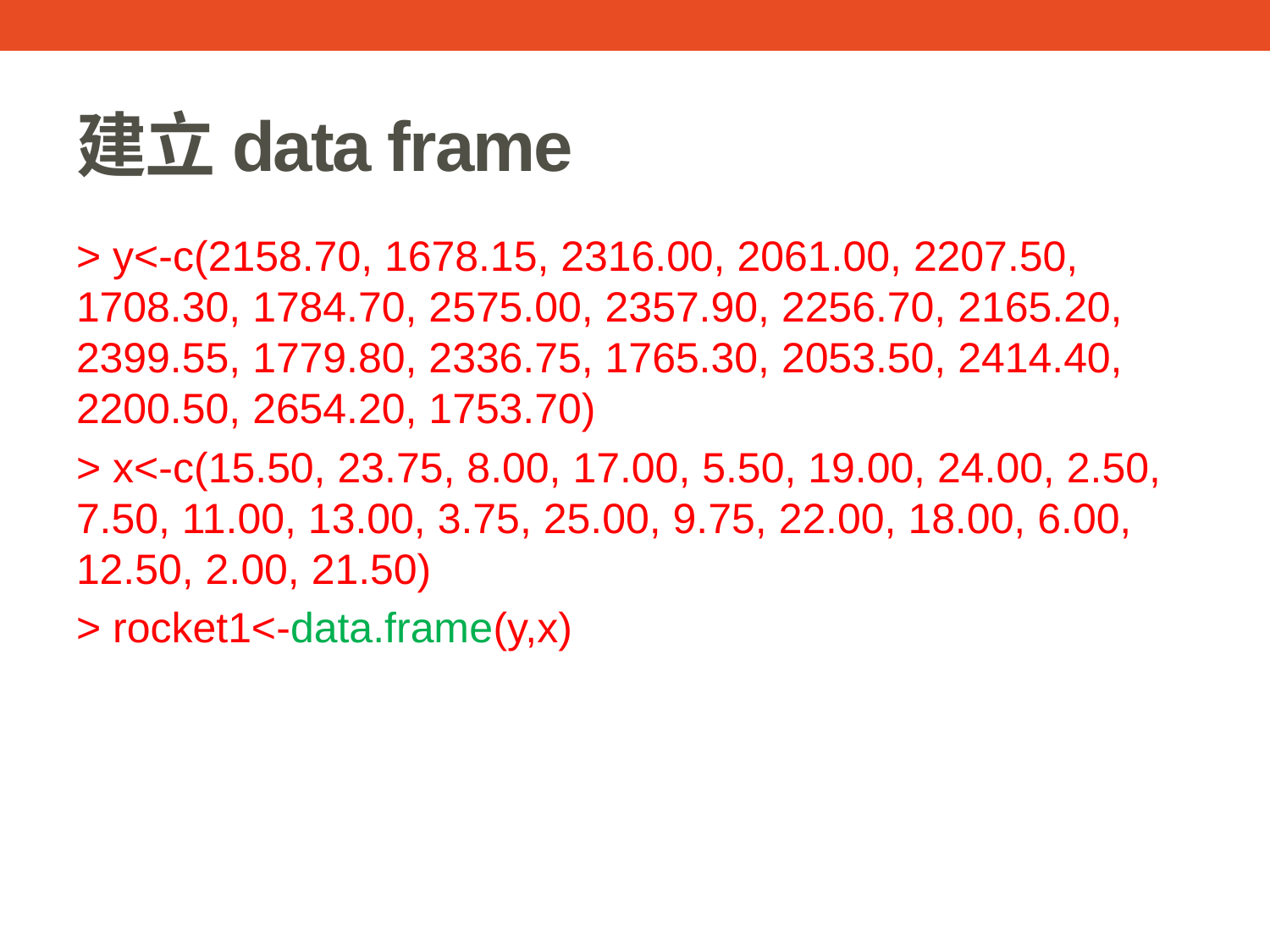

# 建立data frame
> y<-c(2158.70, 1678.15, 2316.00, 2061.00, 2207.50, 1708.30, 1784.70, 2575.00, 2357.90, 2256.70, 2165.20, 2399.55, 1779.80, 2336.75, 1765.30, 2053.50, 2414.40, 2200.50, 2654.20, 1753.70)
> x<-c(15.50, 23.75, 8.00, 17.00, 5.50, 19.00, 24.00, 2.50, 7.50, 11.00, 13.00, 3.75, 25.00, 9.75, 22.00, 18.00, 6.00, 12.50, 2.00, 21.50)
> rocket1<-data.frame(y,x)